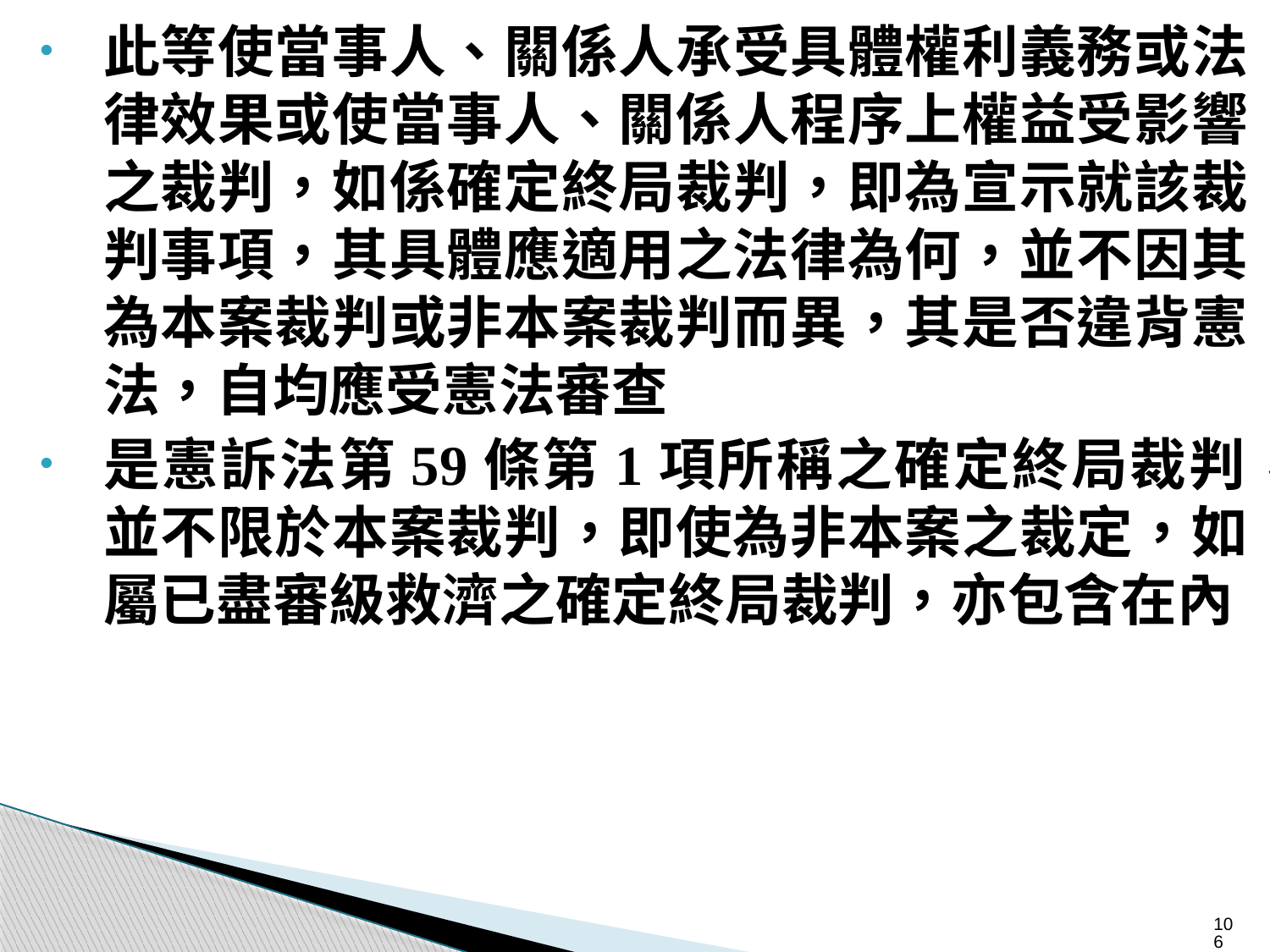

此等使當事人、關係人承受具體權利義務或法律效果或使當事人、關係人程序上權益受影響之裁判，如係確定終局裁判，即為宣示就該裁判事項，其具體應適用之法律為何，並不因其為本案裁判或非本案裁判而異，其是否違背憲法，自均應受憲法審查
是憲訴法第59條第1項所稱之確定終局裁判，並不限於本案裁判，即使為非本案之裁定，如屬已盡審級救濟之確定終局裁判，亦包含在內
106